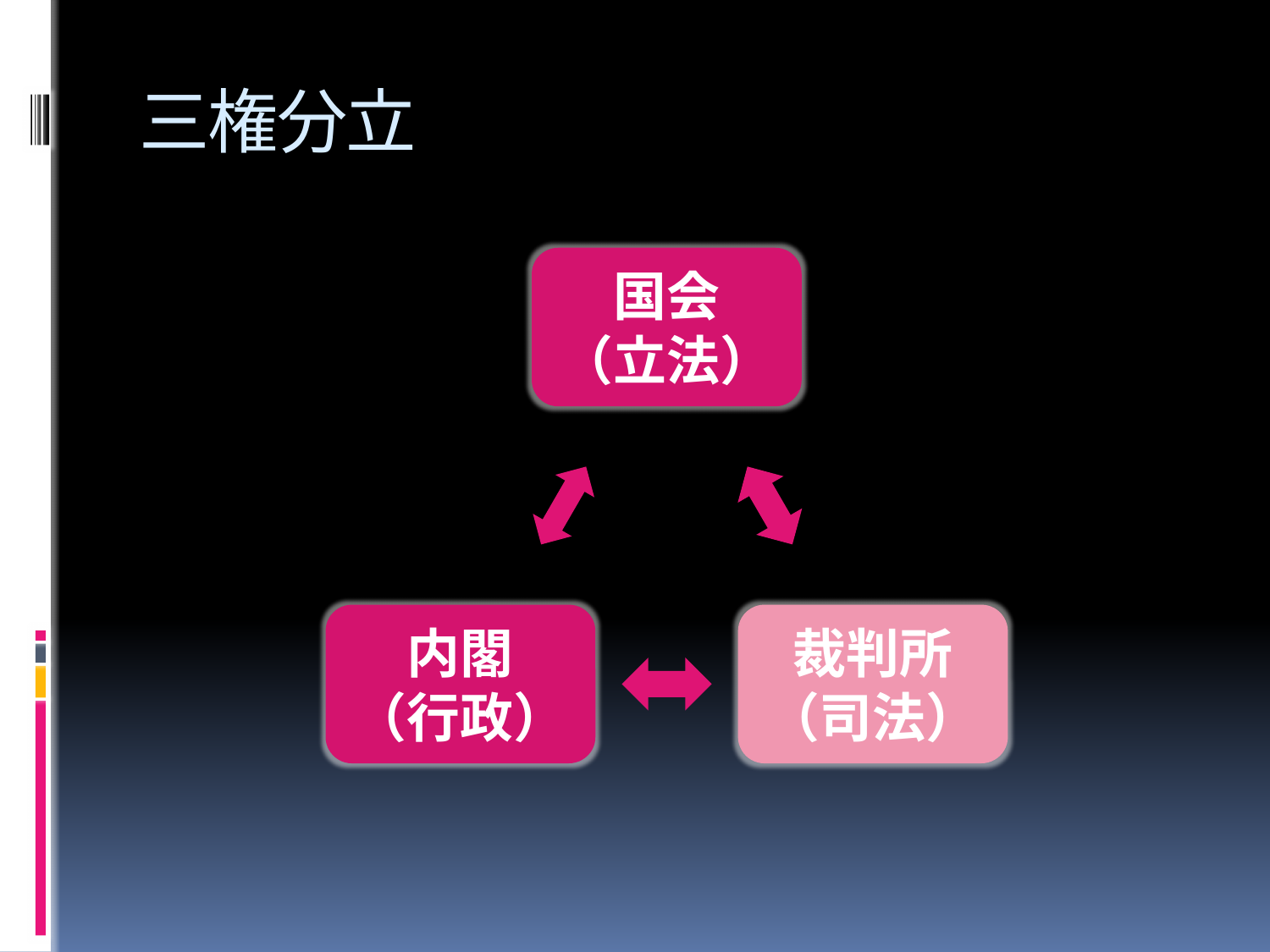

# 三権分立
国会
（立法）
裁判所
（司法）
内閣
（行政）